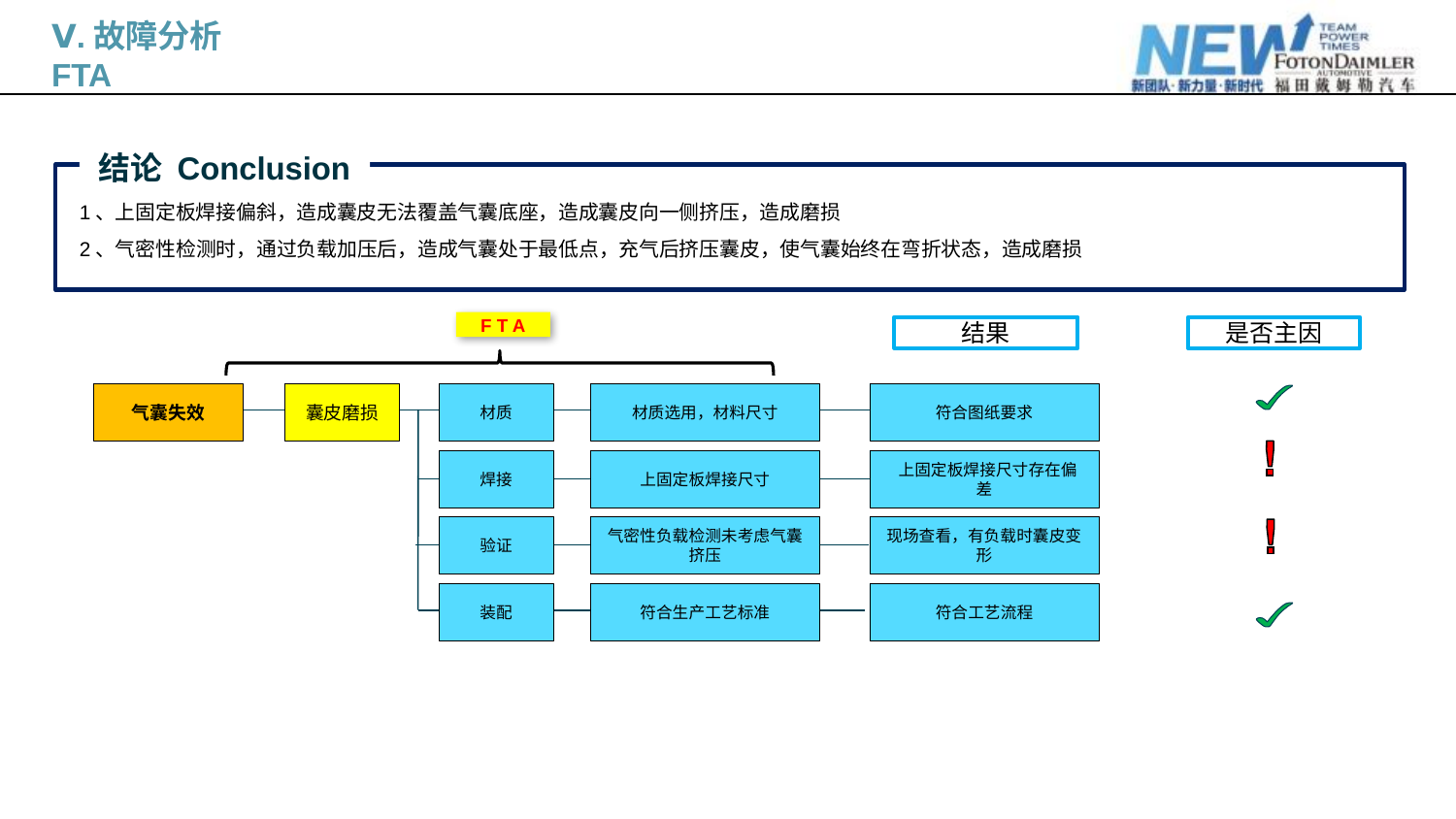

Ⅴ.故障分析
FTA

结论 Conclusion

1、上固定板焊接偏斜，造成囊皮无法覆盖气囊底座，造成囊皮向一侧挤压，造成磨损
2、气密性检测时，通过负载加压后，造成气囊处于最低点，充气后挤压囊皮，使气囊始终在弯折状态，造成磨损

F T A
结果
是否主因
气囊失效
囊皮磨损
材质
材质选用，材料尺寸
符合图纸要求

焊接
上固定板焊接尺寸
 上固定板焊接尺寸存在偏差
验证
气密性负载检测未考虑气囊挤压
现场查看，有负载时囊皮变形

装配
符合生产工艺标准
符合工艺流程